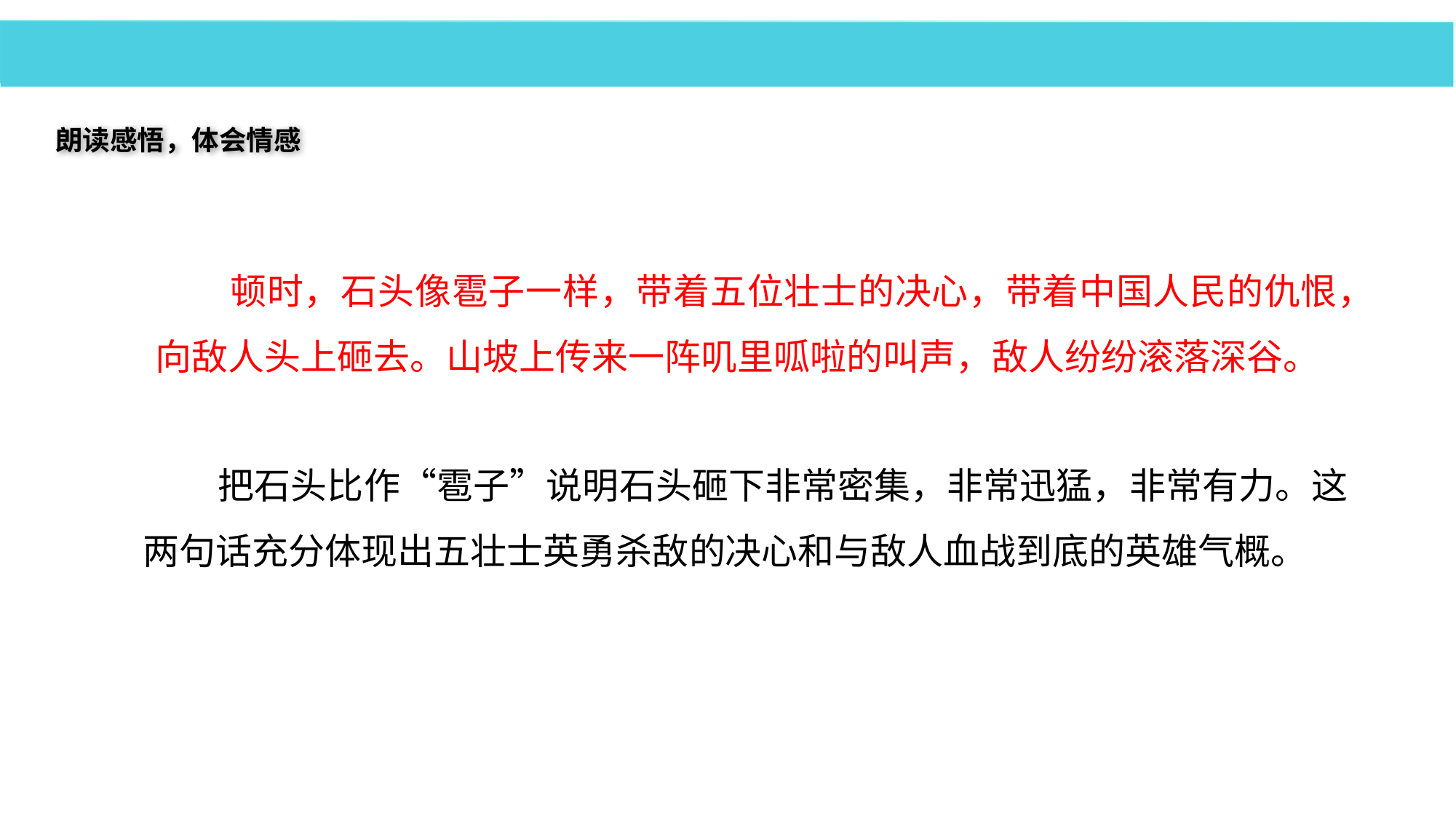

朗读感悟，体会情感
顿时，石头像雹子一样，带着五位壮士的决心，带着中国人民的仇恨，向敌人头上砸去。山坡上传来一阵叽里呱啦的叫声，敌人纷纷滚落深谷。
把石头比作“雹子”说明石头砸下非常密集，非常迅猛，非常有力。这两句话充分体现出五壮士英勇杀敌的决心和与敌人血战到底的英雄气概。